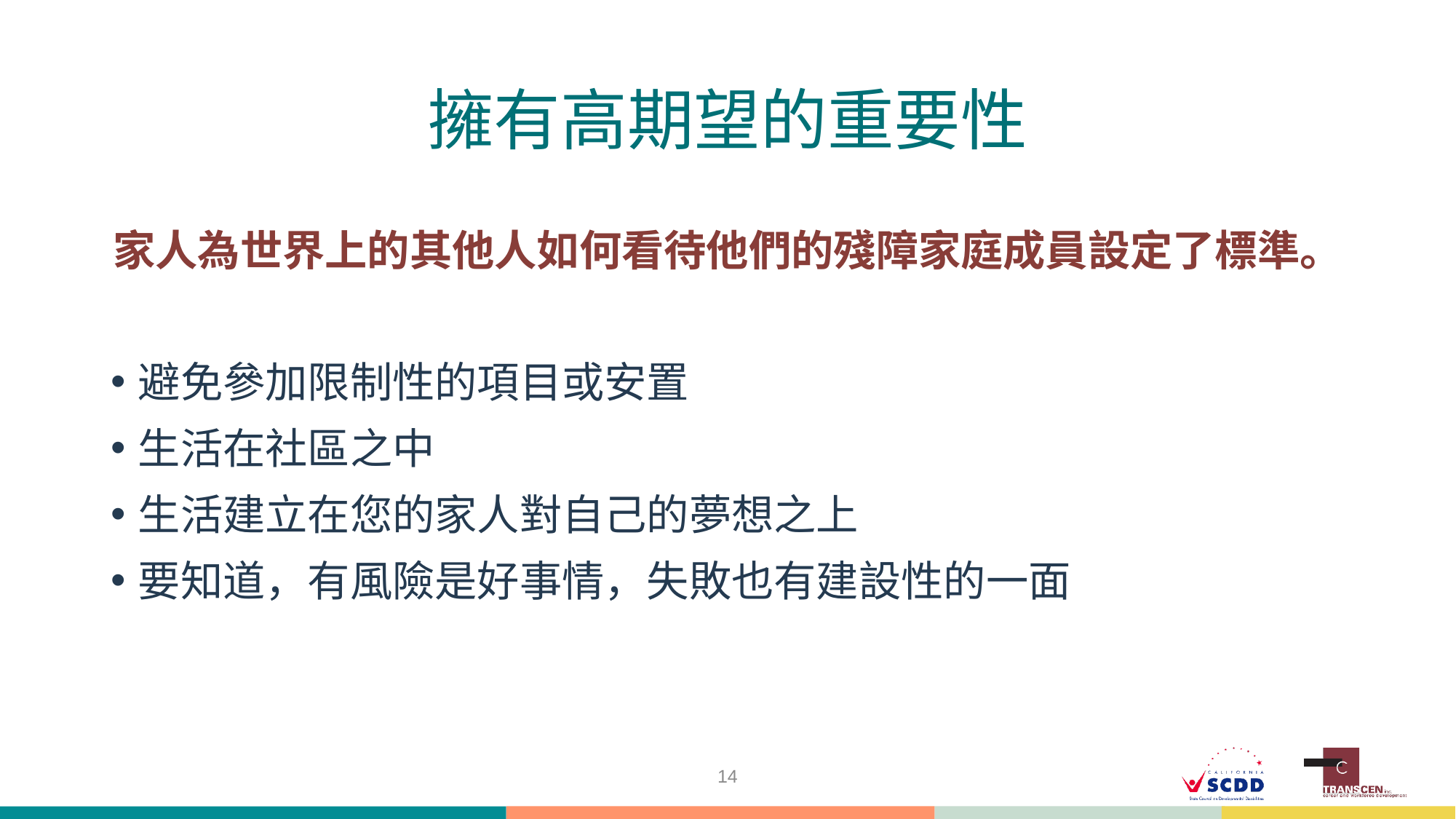

# 擁有高期望的重要性
家人為世界上的其他人如何看待他們的殘障家庭成員設定了標準。

避免參加限制性的項目或安置
生活在社區之中
生活建立在您的家人對自己的夢想之上
要知道，有風險是好事情，失敗也有建設性的一面
14